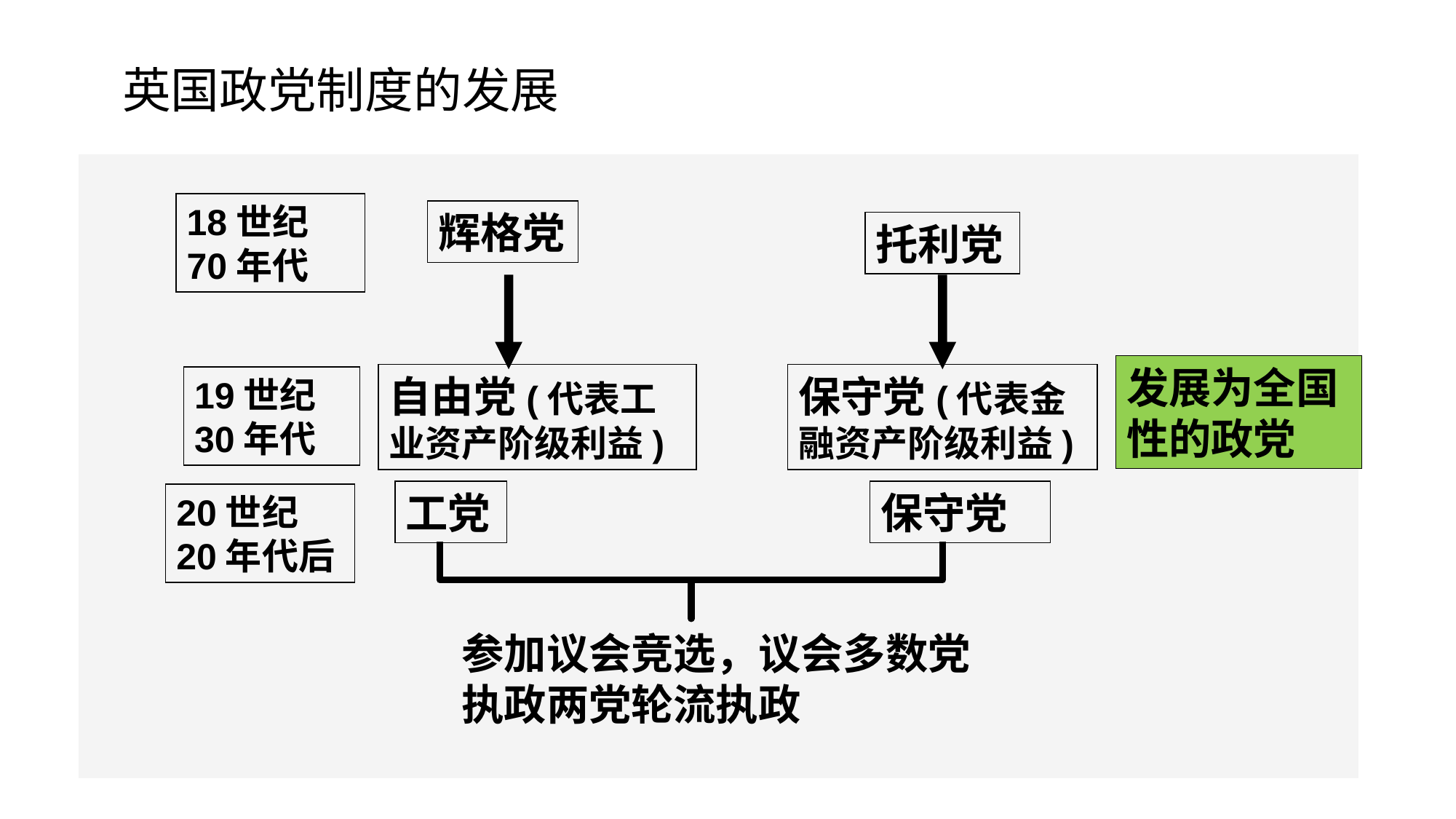

英国政党制度的发展

18世纪70年代
辉格党
托利党

发展为全国性的政党
自由党(代表工业资产阶级利益)
保守党(代表金融资产阶级利益)
19世纪30年代
工党
保守党
20世纪  20年代后
参加议会竞选，议会多数党执政两党轮流执政